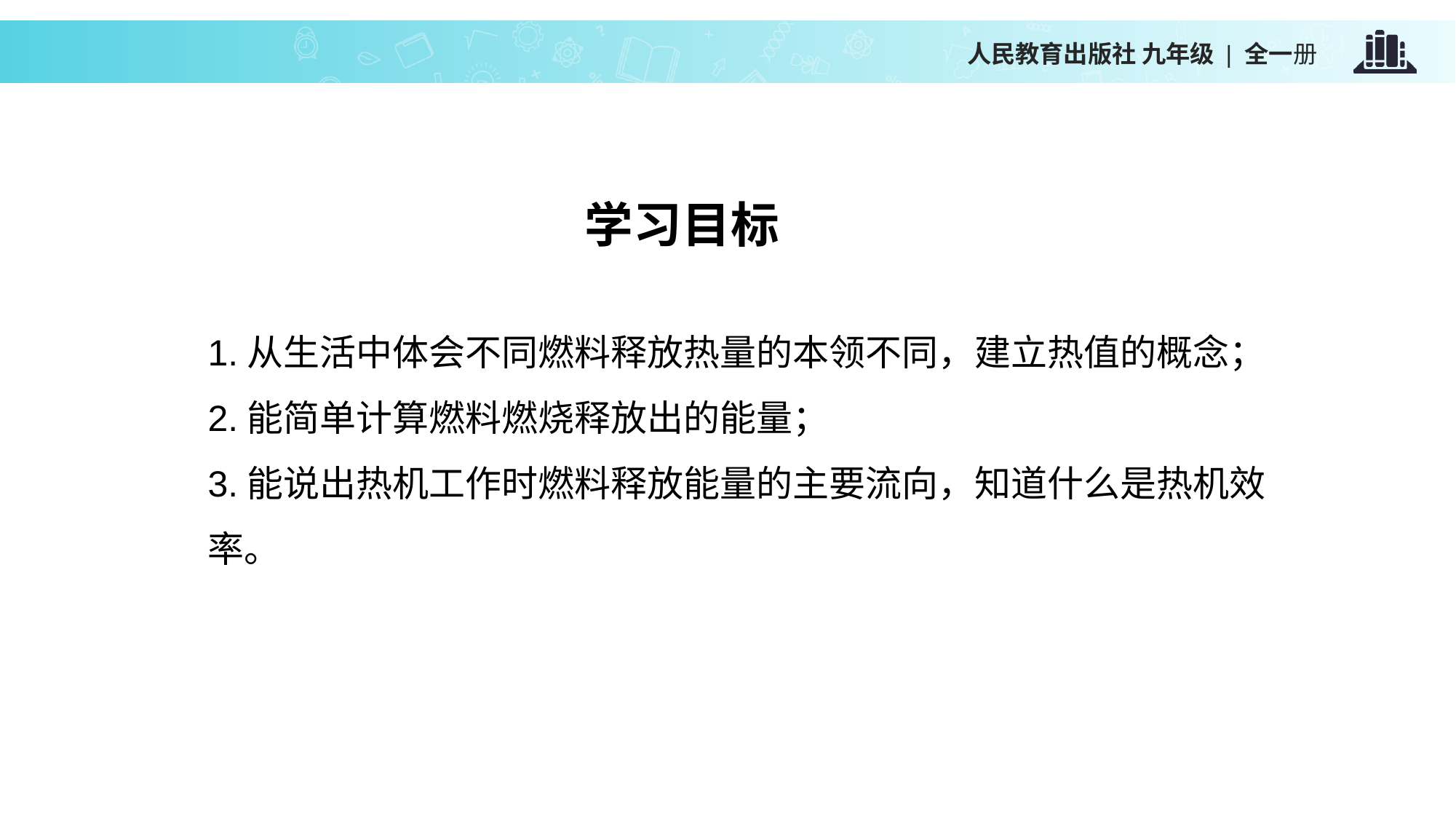

人民教育出版社 九年级 | 全一册
学习目标
1.从生活中体会不同燃料释放热量的本领不同，建立热值的概念；
2.能简单计算燃料燃烧释放出的能量；
3.能说出热机工作时燃料释放能量的主要流向，知道什么是热机效率。